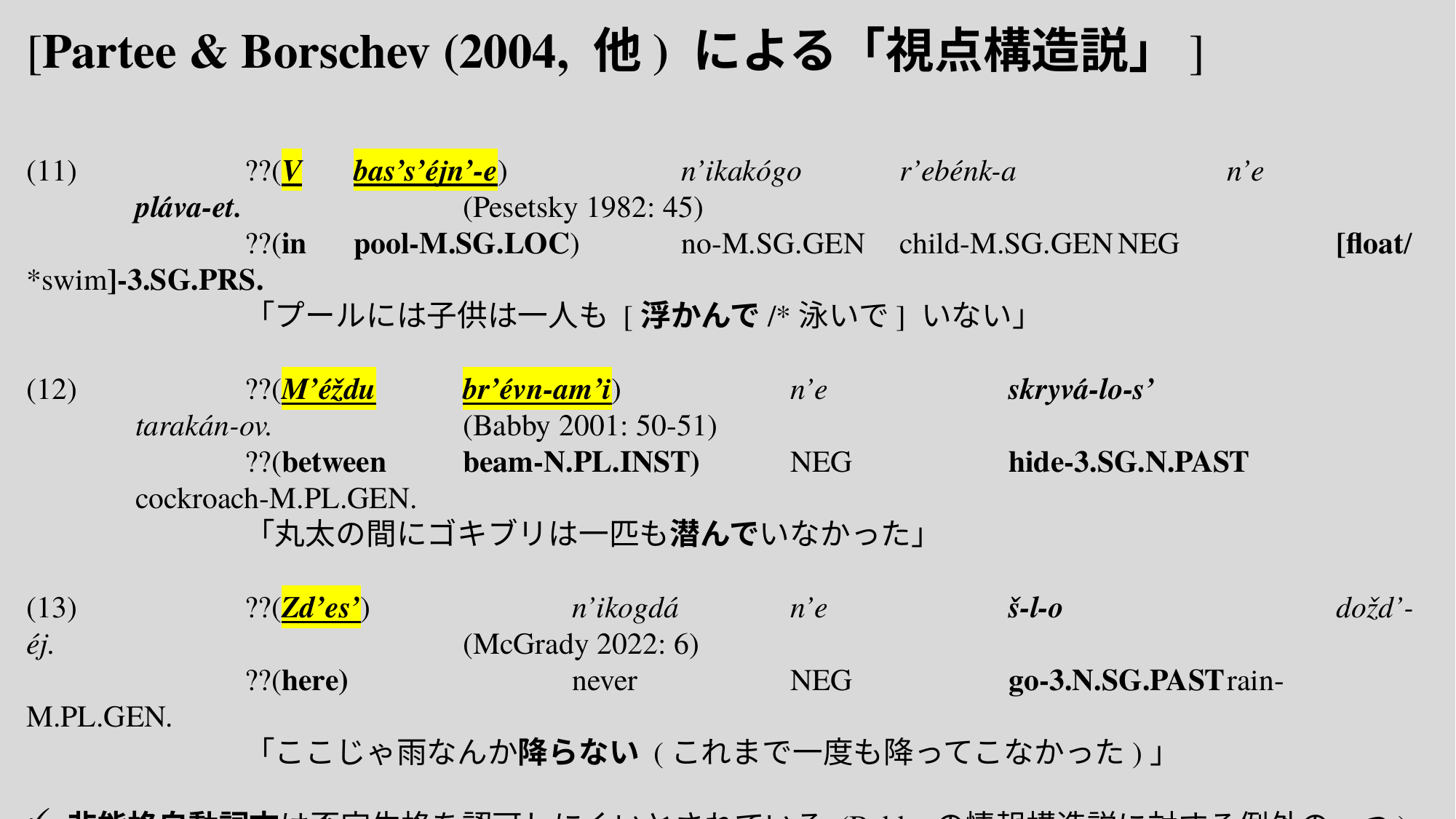

[Partee & Borschev (2004, 他) による「視点構造説」]

(11)		??(V	bas’s’éjn’-e)		n’ikakógo	r’ebénk-a		n’e		pláva-et.			(Pesetsky 1982: 45)
		??(in	pool-m.sg.loc)	no-m.sg.gen	child-m.sg.gen	neg		[float/*swim]-3.sg.prs.
		「プールには子供は一人も [浮かんで/*泳いで] いない」

(12)		??(M’éždu	br’évn-am’i)		n’e		skryvá-lo-s’			tarakán-ov.		(Babby 2001: 50-51)
	 	??(between	beam-n.pl.inst)	neg		hide-3.sg.n.past		cockroach-m.pl.gen.
		「丸太の間にゴキブリは一匹も潜んでいなかった」

(13)		??(Zd’es’) 		n’ikogdá		n’e		š-l-o			dožd’-éj.				(McGrady 2022: 6)
		??(here)			never		neg		go-3.n.sg.past	rain-m.pl.gen.
		「ここじゃ雨なんか降らない (これまで一度も降ってこなかった)」

非能格自動詞文は否定生格を認可しにくいとされている (Babbyの情報構造説に対する例外の一つ) が、(11-13) のような文は例外的にOK。ただし場所句の位置は文頭でなければならない。

視点構造説はこれらの文について、場所句の倒置によってLOC中心の視点構造となりNESに変化していると考えることで一般性の高い説明を与えた。